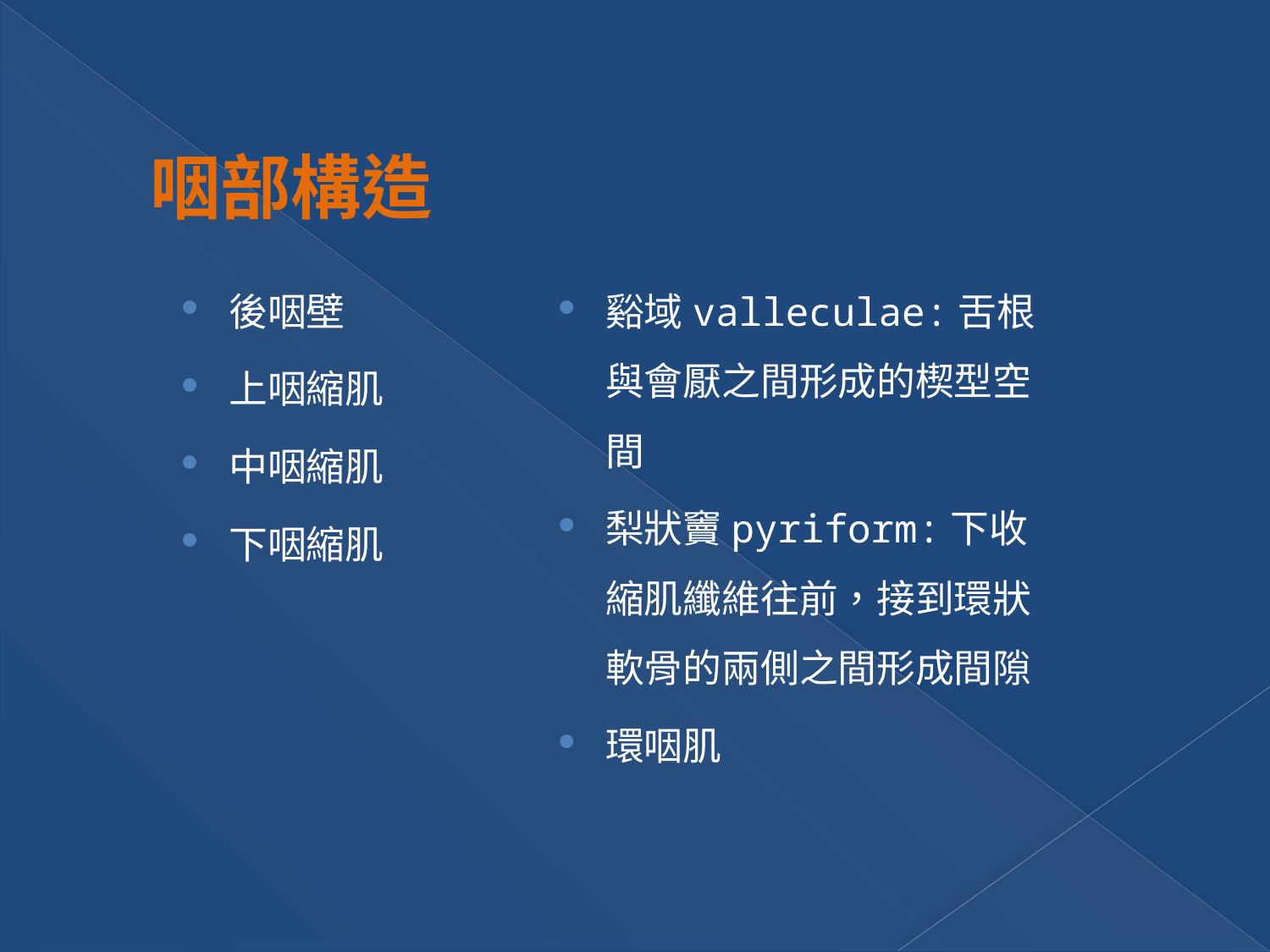

咽部構造
後咽壁
上咽縮肌
中咽縮肌
下咽縮肌
谿域valleculae:舌根與會厭之間形成的楔型空間
梨狀竇pyriform:下收縮肌纖維往前，接到環狀軟骨的兩側之間形成間隙
環咽肌